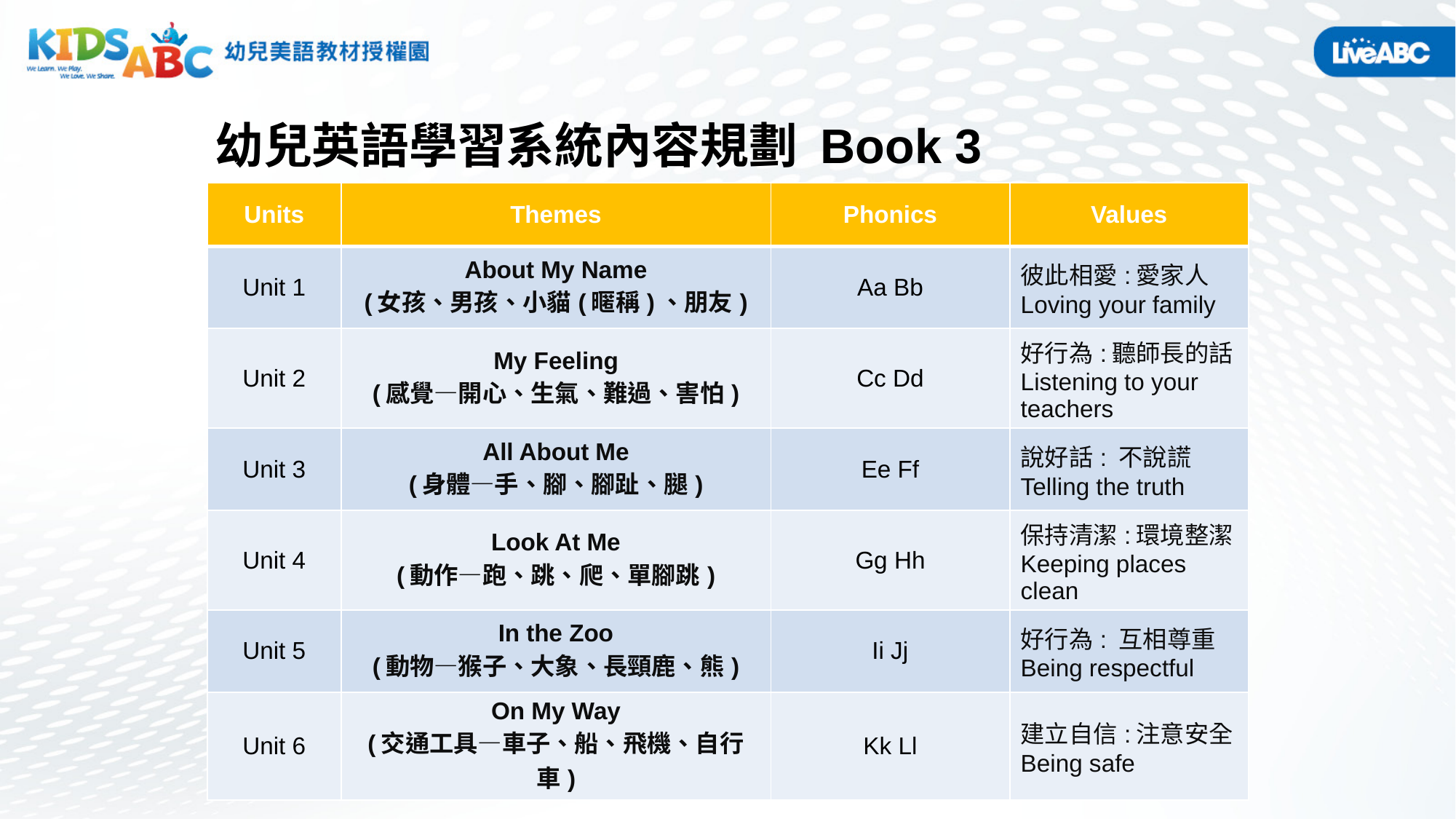

幼兒英語學習系統內容規劃 Book 3
| Units | Themes | Phonics | Values |
| --- | --- | --- | --- |
| Unit 1 | About My Name (女孩、男孩、小貓(暱稱)、朋友) | Aa Bb | 彼此相愛:愛家人Loving your family |
| Unit 2 | My Feeling (感覺—開心、生氣、難過、害怕) | Cc Dd | 好行為:聽師長的話 Listening to your teachers |
| Unit 3 | All About Me (身體—手、腳、腳趾、腿) | Ee Ff | 說好話: 不說謊Telling the truth |
| Unit 4 | Look At Me (動作—跑、跳、爬、單腳跳) | Gg Hh | 保持清潔:環境整潔Keeping places clean |
| Unit 5 | In the Zoo (動物—猴子、大象、長頸鹿、熊) | Ii Jj | 好行為: 互相尊重Being respectful |
| Unit 6 | On My Way (交通工具—車子、船、飛機、自行車) | Kk Ll | 建立自信:注意安全Being safe |